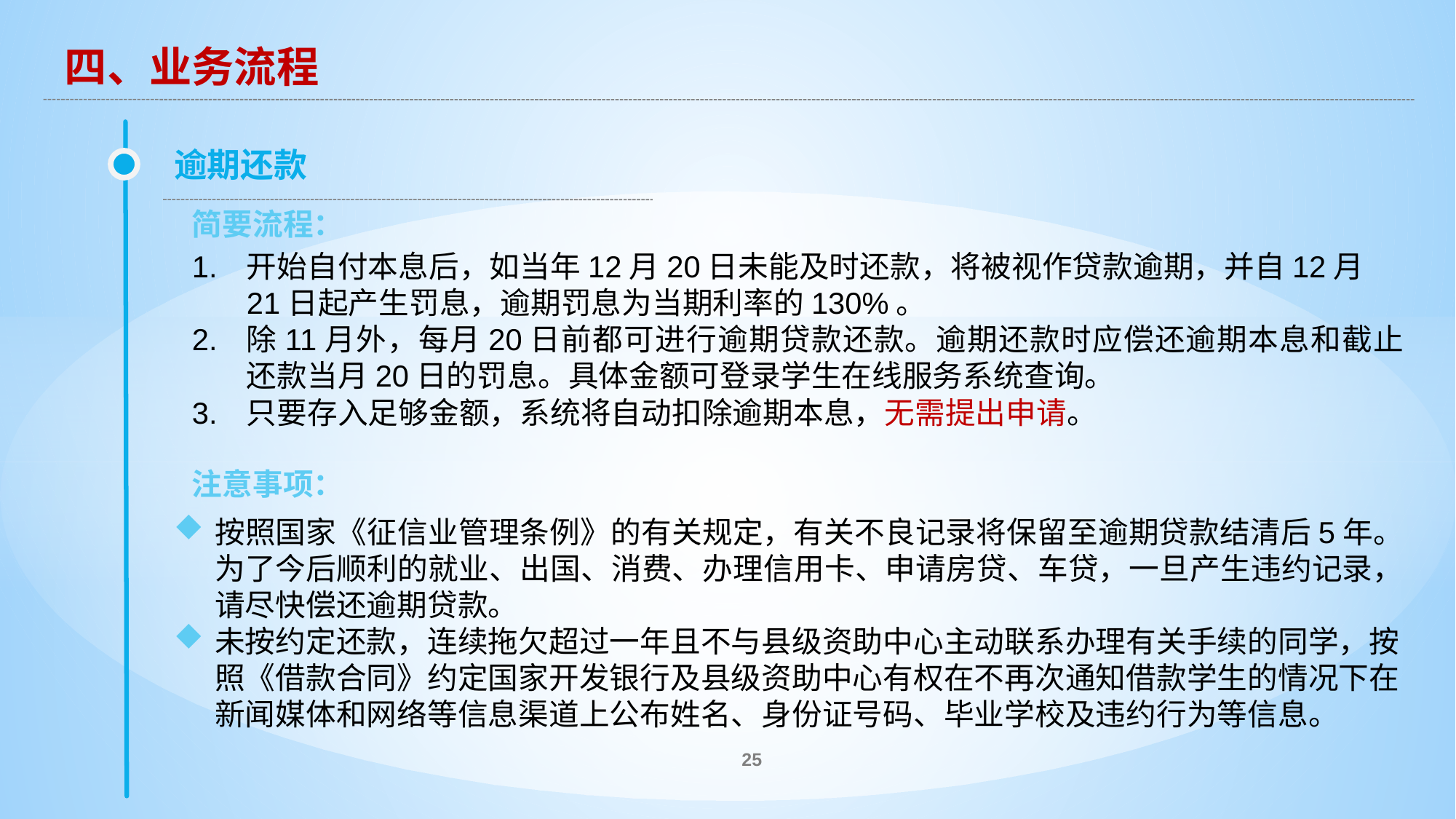

四、业务流程

逾期还款

简要流程：
开始自付本息后，如当年12月20日未能及时还款，将被视作贷款逾期，并自12月21日起产生罚息，逾期罚息为当期利率的130%。
除11月外，每月20日前都可进行逾期贷款还款。逾期还款时应偿还逾期本息和截止还款当月20日的罚息。具体金额可登录学生在线服务系统查询。
只要存入足够金额，系统将自动扣除逾期本息，无需提出申请。
注意事项：
按照国家《征信业管理条例》的有关规定，有关不良记录将保留至逾期贷款结清后5年。为了今后顺利的就业、出国、消费、办理信用卡、申请房贷、车贷，一旦产生违约记录，请尽快偿还逾期贷款。
未按约定还款，连续拖欠超过一年且不与县级资助中心主动联系办理有关手续的同学，按照《借款合同》约定国家开发银行及县级资助中心有权在不再次通知借款学生的情况下在新闻媒体和网络等信息渠道上公布姓名、身份证号码、毕业学校及违约行为等信息。
25